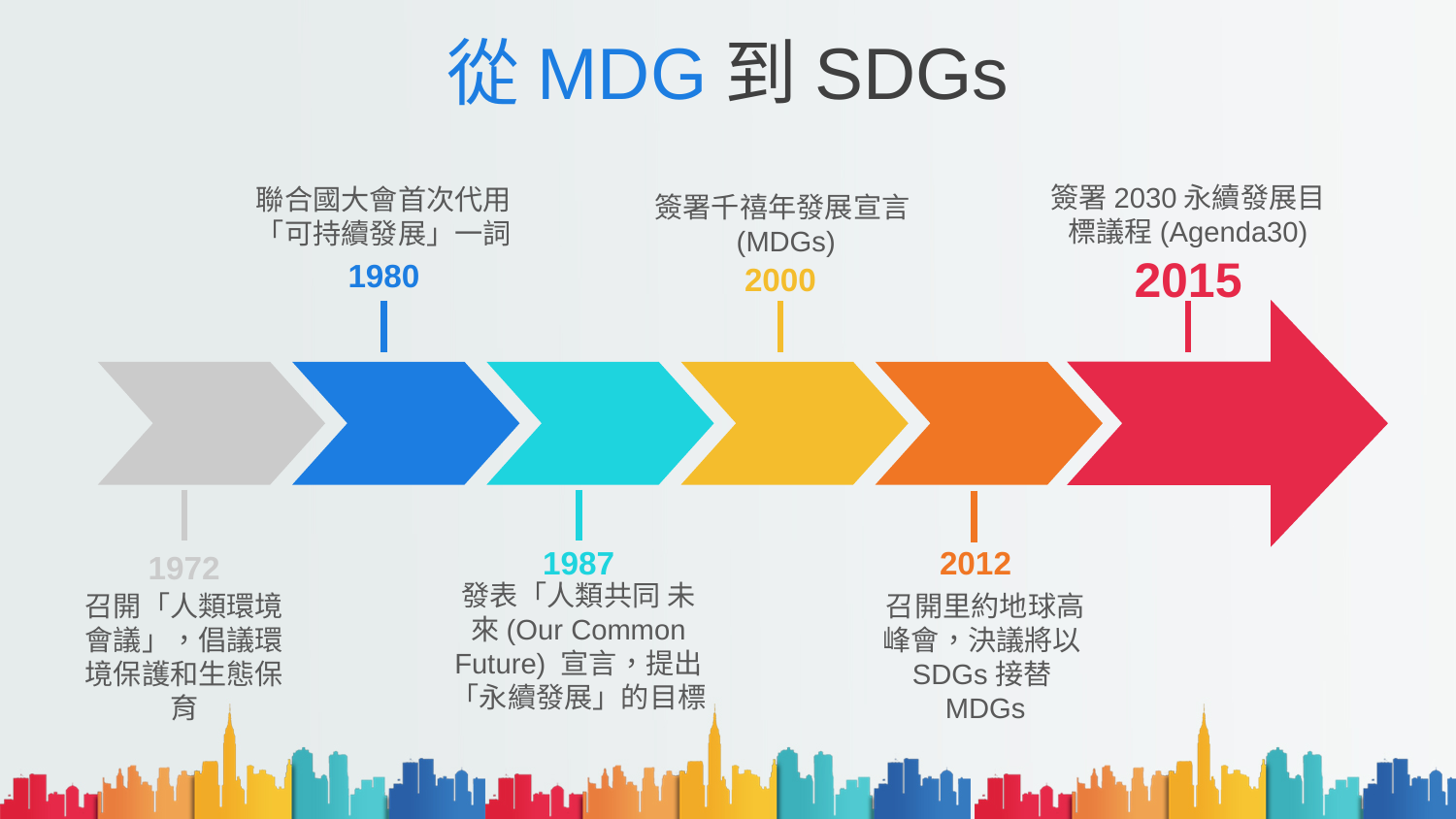

# 從MDG到SDGs
簽署2030永續發展目標議程(Agenda30)
聯合國大會首次代用「可持續發展」一詞
簽署千禧年發展宣言(MDGs)
2015
1980
2000

1987
2012
1972
發表「人類共同 未來(Our Common Future) 宣言，提出「永續發展」的目標
召開「人類環境會議」，倡議環境保護和生態保育
召開里約地球高峰會，決議將以SDGs接替MDGs